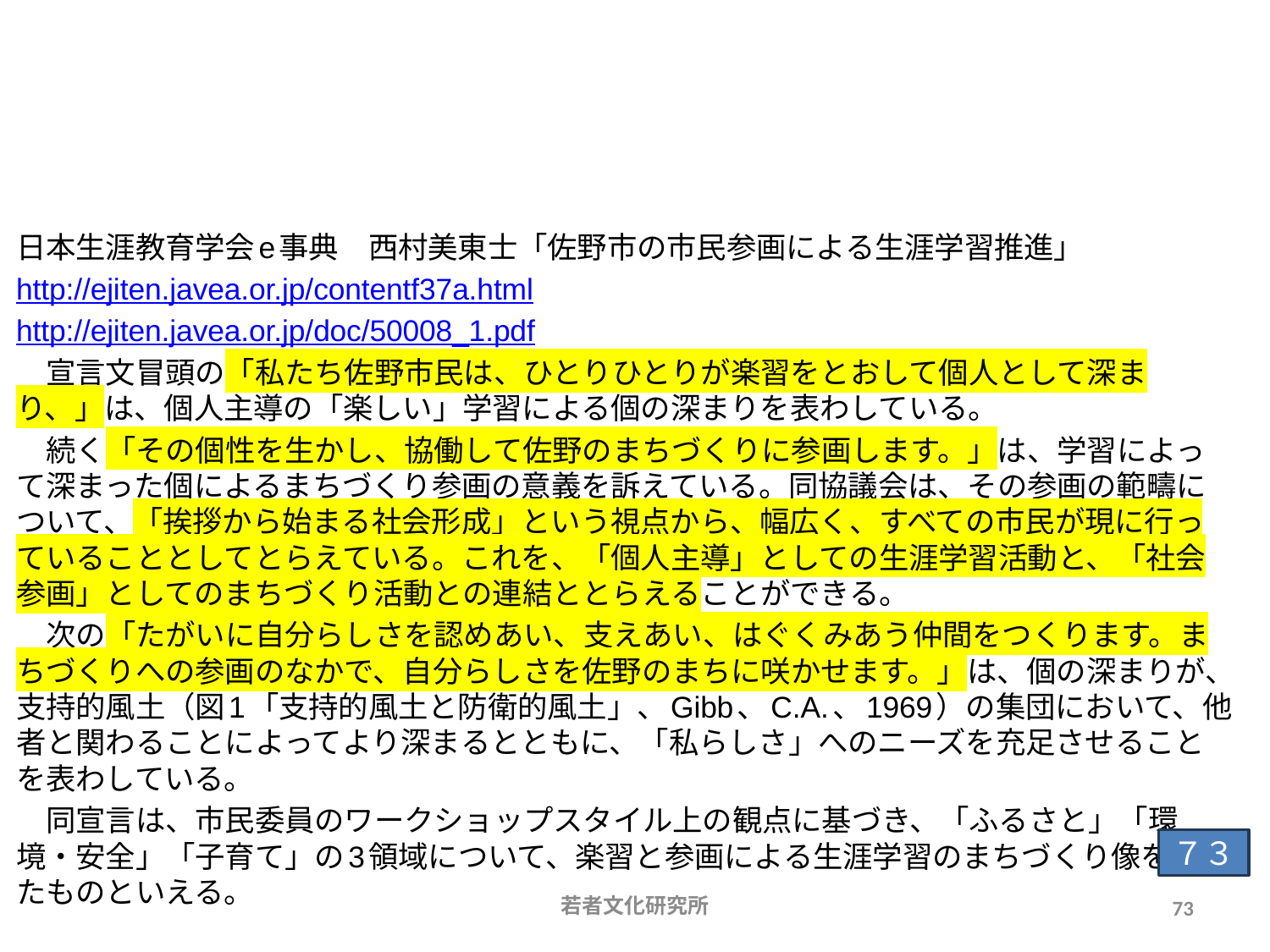

# 佐野市：ワークショップによる生涯学習都市宣言文章作成
日本生涯教育学会e事典　西村美東士「佐野市の市民参画による生涯学習推進」
http://ejiten.javea.or.jp/contentf37a.html
http://ejiten.javea.or.jp/doc/50008_1.pdf
　宣言文冒頭の「私たち佐野市民は、ひとりひとりが楽習をとおして個人として深まり、」は、個人主導の「楽しい」学習による個の深まりを表わしている。
　続く「その個性を生かし、協働して佐野のまちづくりに参画します。」は、学習によって深まった個によるまちづくり参画の意義を訴えている。同協議会は、その参画の範疇について、「挨拶から始まる社会形成」という視点から、幅広く、すべての市民が現に行っていることとしてとらえている。これを、「個人主導」としての生涯学習活動と、「社会参画」としてのまちづくり活動との連結ととらえることができる。
　次の「たがいに自分らしさを認めあい、支えあい、はぐくみあう仲間をつくります。まちづくりへの参画のなかで、自分らしさを佐野のまちに咲かせます。」は、個の深まりが、支持的風土（図1「支持的風土と防衛的風土」、Gibb、C.A.、1969）の集団において、他者と関わることによってより深まるとともに、「私らしさ」へのニーズを充足させることを表わしている。
　同宣言は、市民委員のワークショップスタイル上の観点に基づき、「ふるさと」「環境・安全」「子育て」の3領域について、楽習と参画による生涯学習のまちづくり像を示したものといえる。

７３
若者文化研究所
73